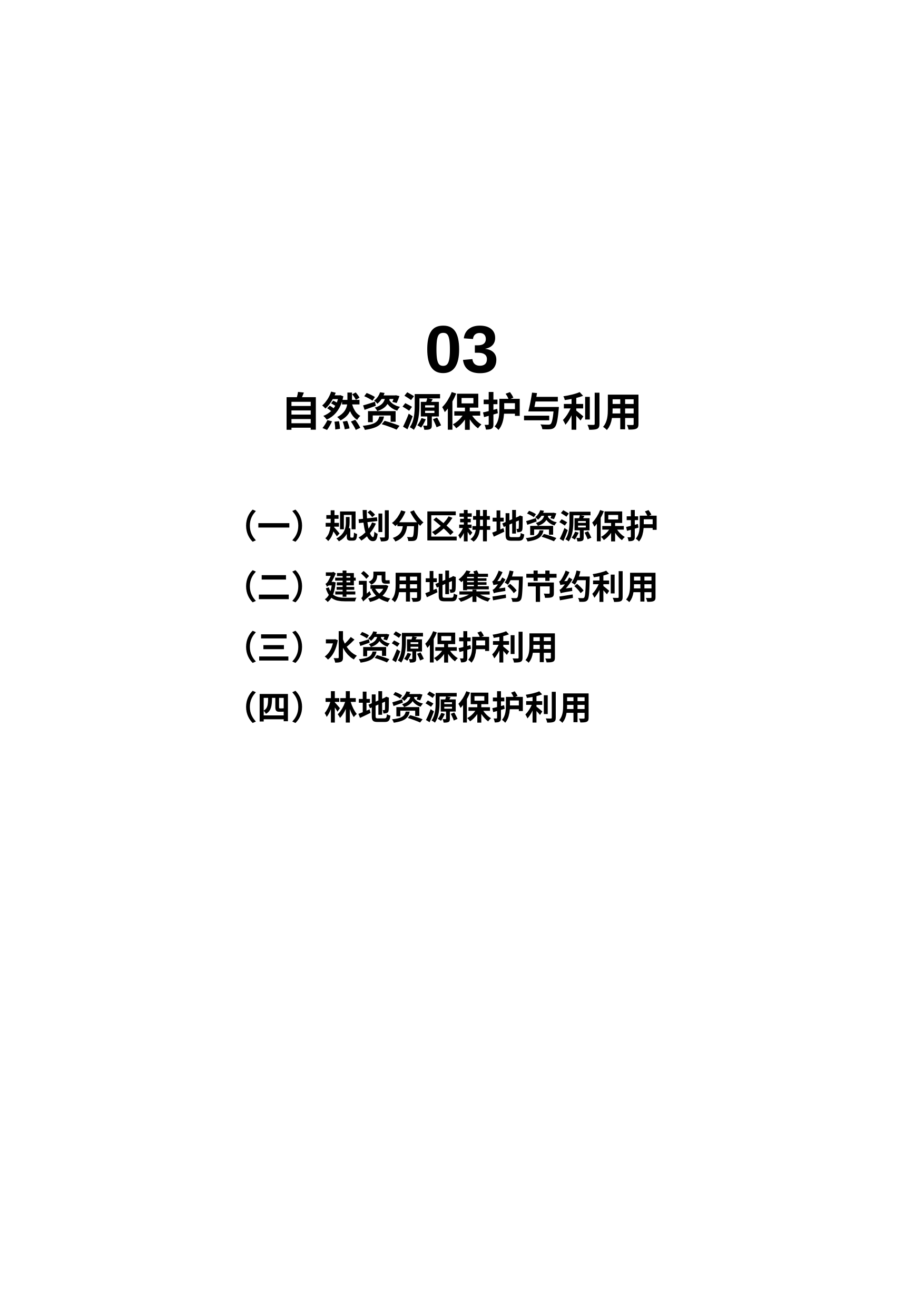

03
自然资源保护与利用

（一）规划分区耕地资源保护
（二）建设用地集约节约利用
（三）水资源保护利用
（四）林地资源保护利用